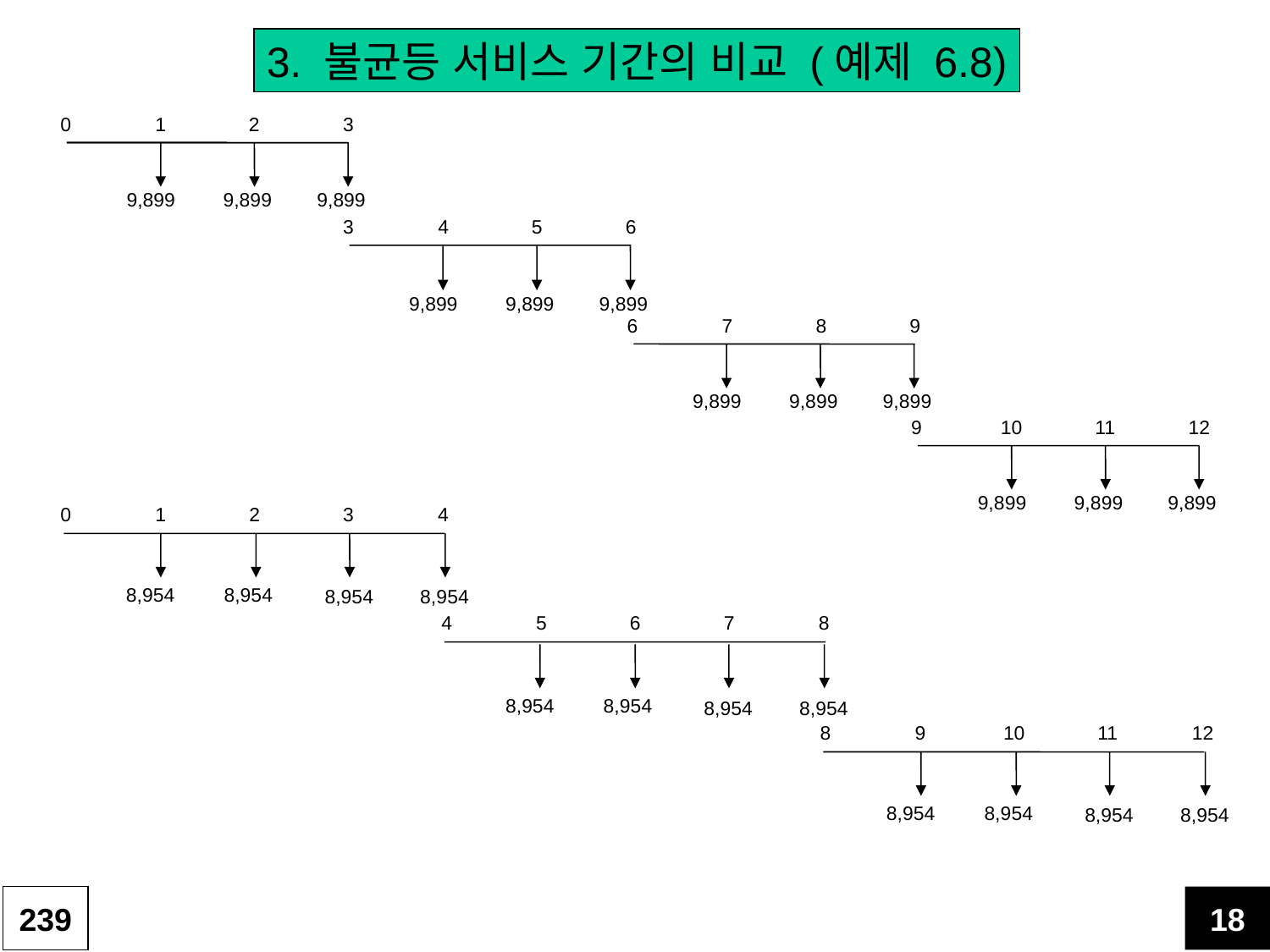

3. 불균등 서비스 기간의 비교 (예제 6.8)
0
1
2
3

9,899
9,899
9,899
3
4
5
6

9,899
9,899
9,899
6
7
8
9

9,899
9,899
9,899
9
10
11
12

9,899
9,899
9,899

0
1
2
3
4

8,954
8,954

8,954
8,954
4
5
6
7
8

8,954
8,954

8,954
8,954
8
9
10
11
12

8,954
8,954

8,954
8,954
239
18